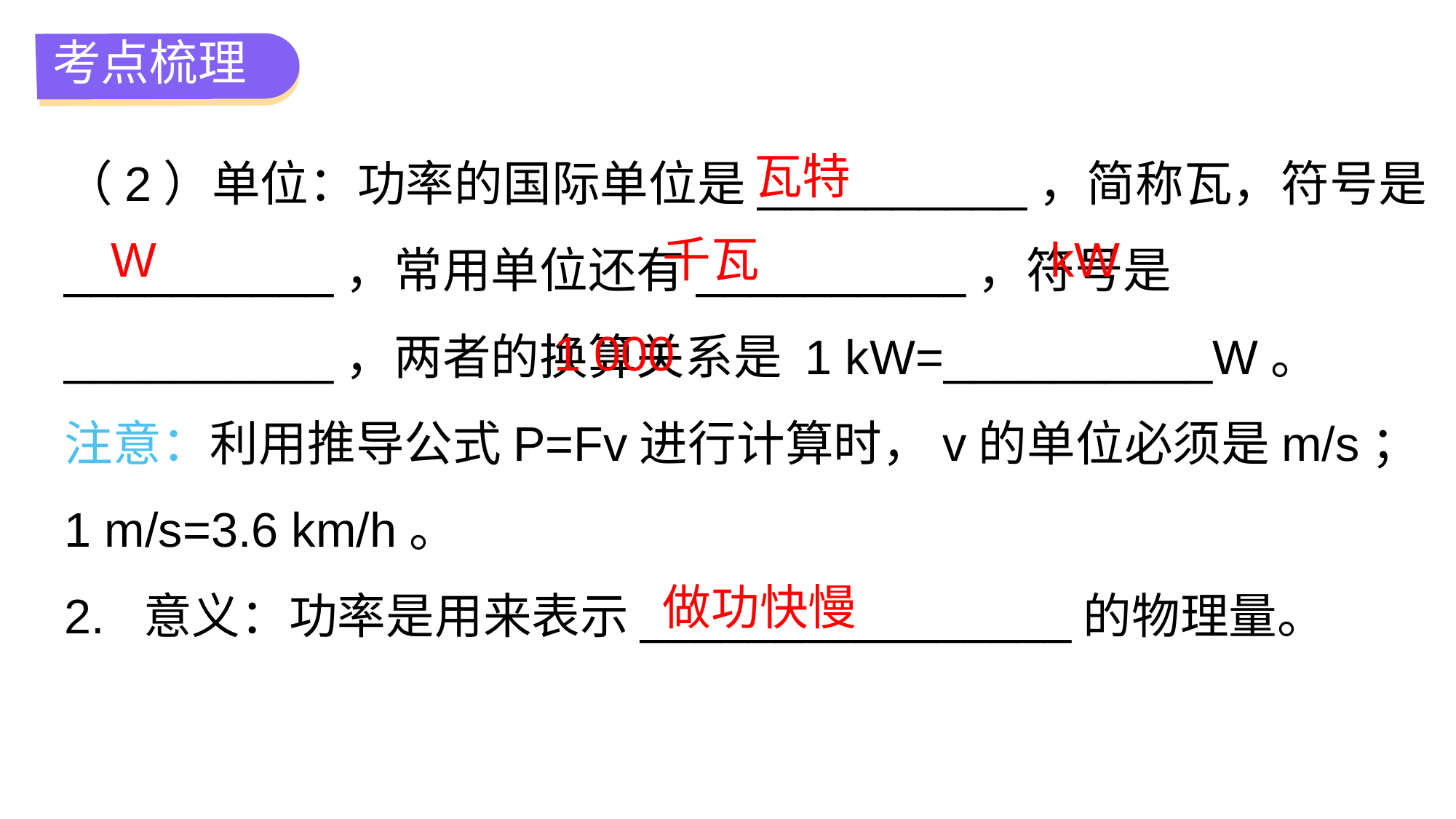

考点梳理

（2）单位：功率的国际单位是__________，简称瓦，符号是__________，常用单位还有__________，符号是__________，两者的换算关系是 1 kW=__________W。
注意：利用推导公式P=Fv进行计算时，v的单位必须是m/s；
1 m/s=3.6 km/h。
2.  意义：功率是用来表示________________的物理量。
瓦特
W
千瓦
kW
1 000
做功快慢